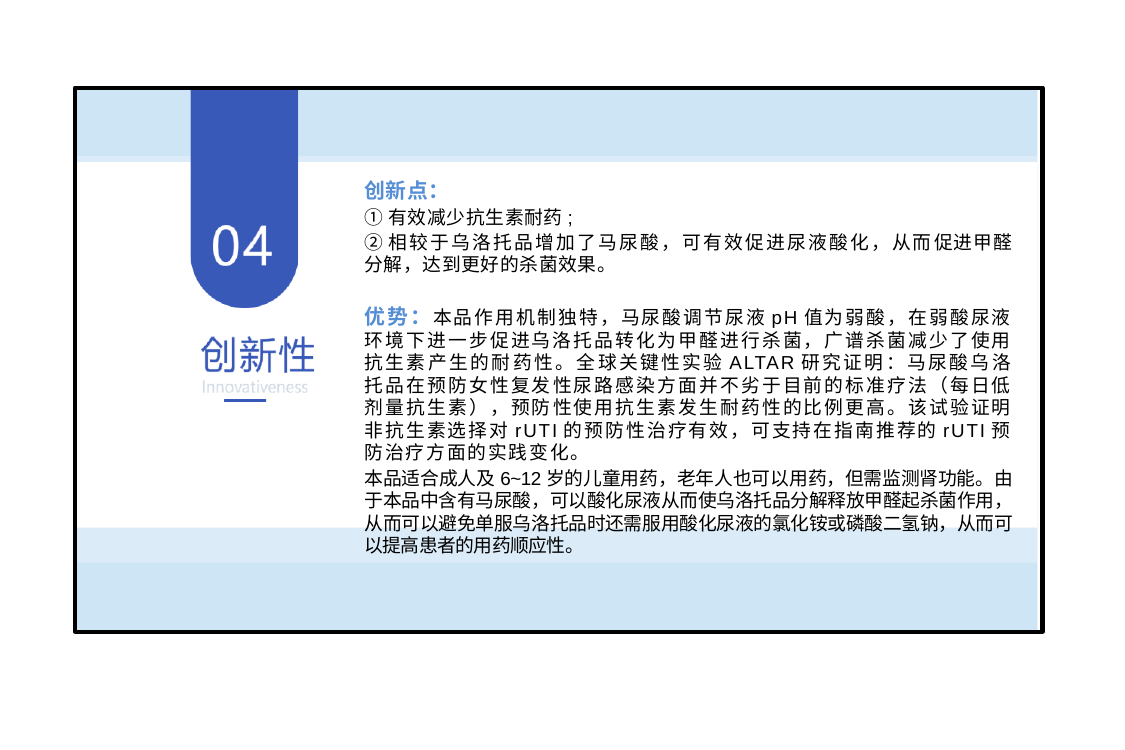

创新点：
①有效减少抗生素耐药;
②相较于乌洛托品增加了马尿酸，可有效促进尿液酸化，从而促进甲醛分解，达到更好的杀菌效果。

优势：本品作用机制独特，马尿酸调节尿液pH值为弱酸，在弱酸尿液环境下进一步促进乌洛托品转化为甲醛进行杀菌，广谱杀菌减少了使用抗生素产生的耐药性。全球关键性实验ALTAR研究证明：马尿酸乌洛托品在预防女性复发性尿路感染方面并不劣于目前的标准疗法（每日低剂量抗生素），预防性使用抗生素发生耐药性的比例更高。该试验证明非抗生素选择对rUTI的预防性治疗有效，可支持在指南推荐的rUTI预防治疗方面的实践变化。
本品适合成人及6~12岁的儿童用药，老年人也可以用药，但需监测肾功能。由于本品中含有马尿酸，可以酸化尿液从而使乌洛托品分解释放甲醛起杀菌作用，从而可以避免单服乌洛托品时还需服用酸化尿液的氯化铵或磷酸二氢钠，从而可以提高患者的用药顺应性。